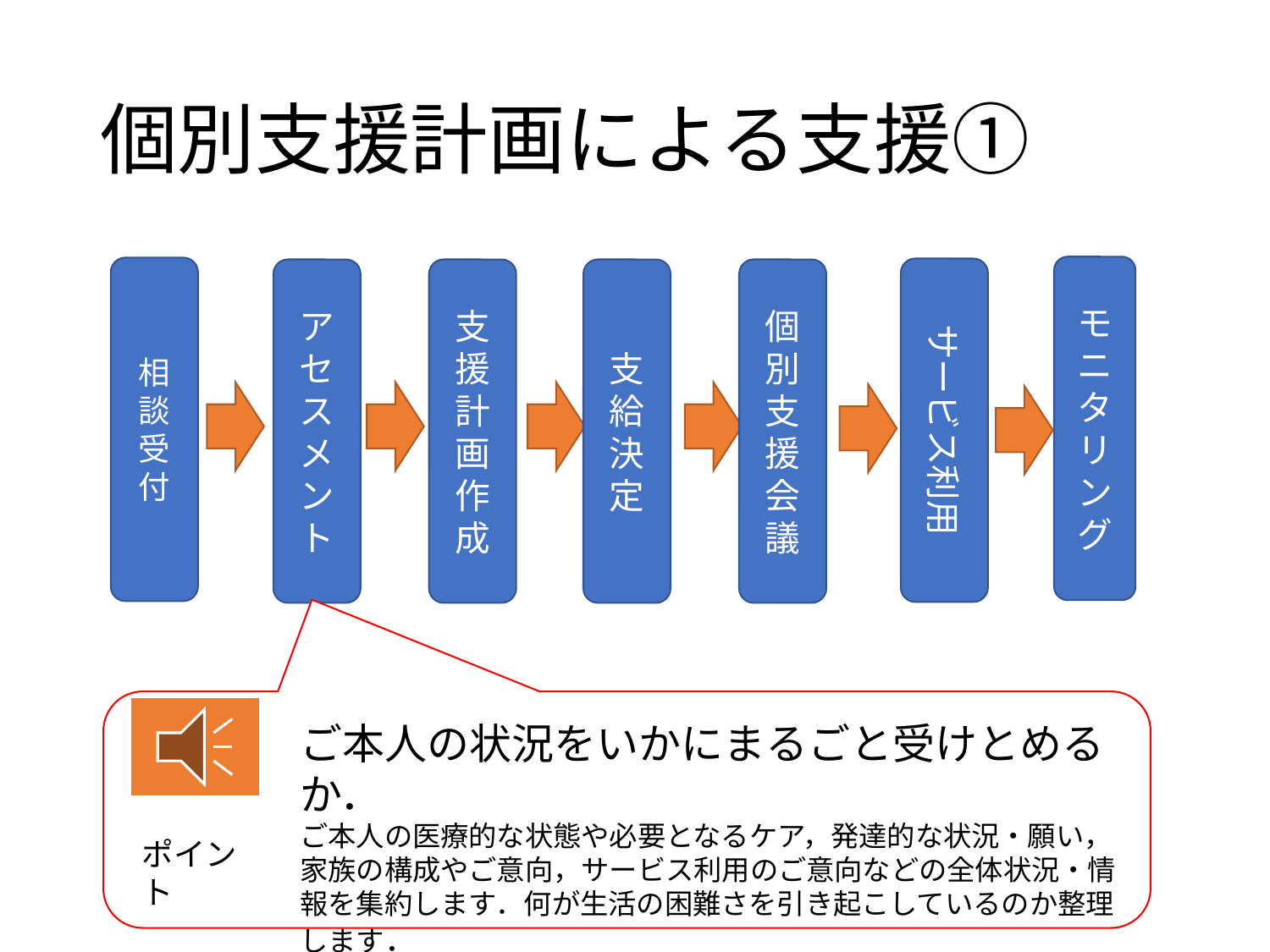

# 個別支援計画による支援①
モニタリング
相談受付
サービス利用
アセスメント
支援計画作成
支給決定
個別支援会議

ご本人の状況をいかにまるごと受けとめるか．
ご本人の医療的な状態や必要となるケア，発達的な状況・願い，家族の構成やご意向，サービス利用のご意向などの全体状況・情報を集約します．何が生活の困難さを引き起こしているのか整理します．
※「重症児者アセスメントツール」の記入･整理
　　　　　　ポイント